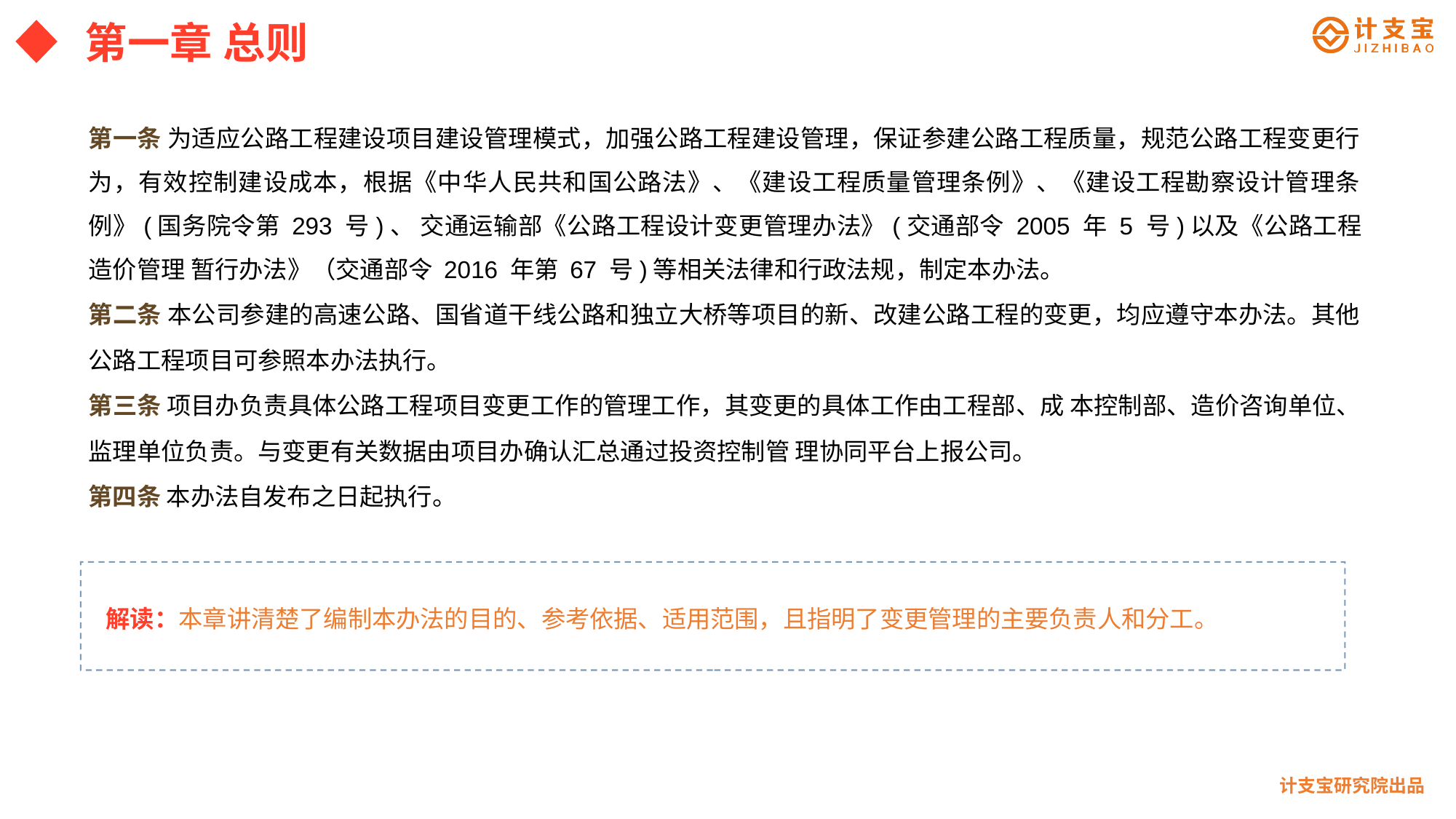

第一章 总则

第一条 为适应公路工程建设项目建设管理模式，加强公路工程建设管理，保证参建公路工程质量，规范公路工程变更行为，有效控制建设成本，根据《中华人民共和国公路法》、《建设工程质量管理条例》、《建设工程勘察设计管理条例》(国务院令第 293 号)、 交通运输部《公路工程设计变更管理办法》(交通部令 2005 年 5 号)以及《公路工程造价管理 暂行办法》（交通部令 2016 年第 67 号)等相关法律和行政法规，制定本办法。
第二条 本公司参建的高速公路、国省道干线公路和独立大桥等项目的新、改建公路工程的变更，均应遵守本办法。其他公路工程项目可参照本办法执行。
第三条 项目办负责具体公路工程项目变更工作的管理工作，其变更的具体工作由工程部、成 本控制部、造价咨询单位、监理单位负责。与变更有关数据由项目办确认汇总通过投资控制管 理协同平台上报公司。
第四条 本办法自发布之日起执行。

解读：本章讲清楚了编制本办法的目的、参考依据、适用范围，且指明了变更管理的主要负责人和分工。